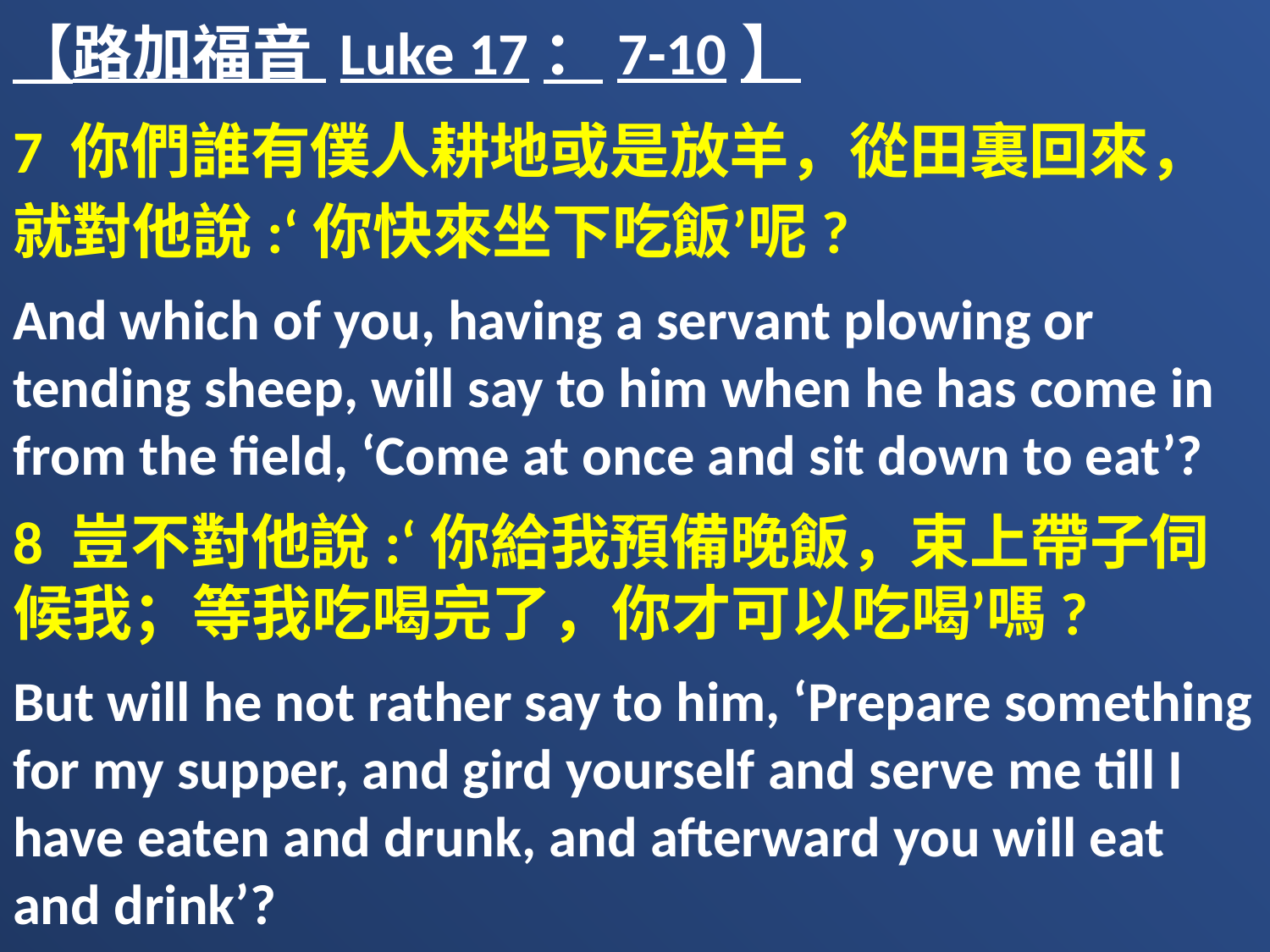

【路加福音 Luke 17：7-10】
7 你們誰有僕人耕地或是放羊，從田裏回來，就對他說:‘你快來坐下吃飯’呢?
And which of you, having a servant plowing or tending sheep, will say to him when he has come in from the field, ‘Come at once and sit down to eat’?
8 豈不對他說:‘你給我預備晚飯，束上帶子伺候我；等我吃喝完了，你才可以吃喝’嗎?
But will he not rather say to him, ‘Prepare something for my supper, and gird yourself and serve me till I have eaten and drunk, and afterward you will eat and drink’?